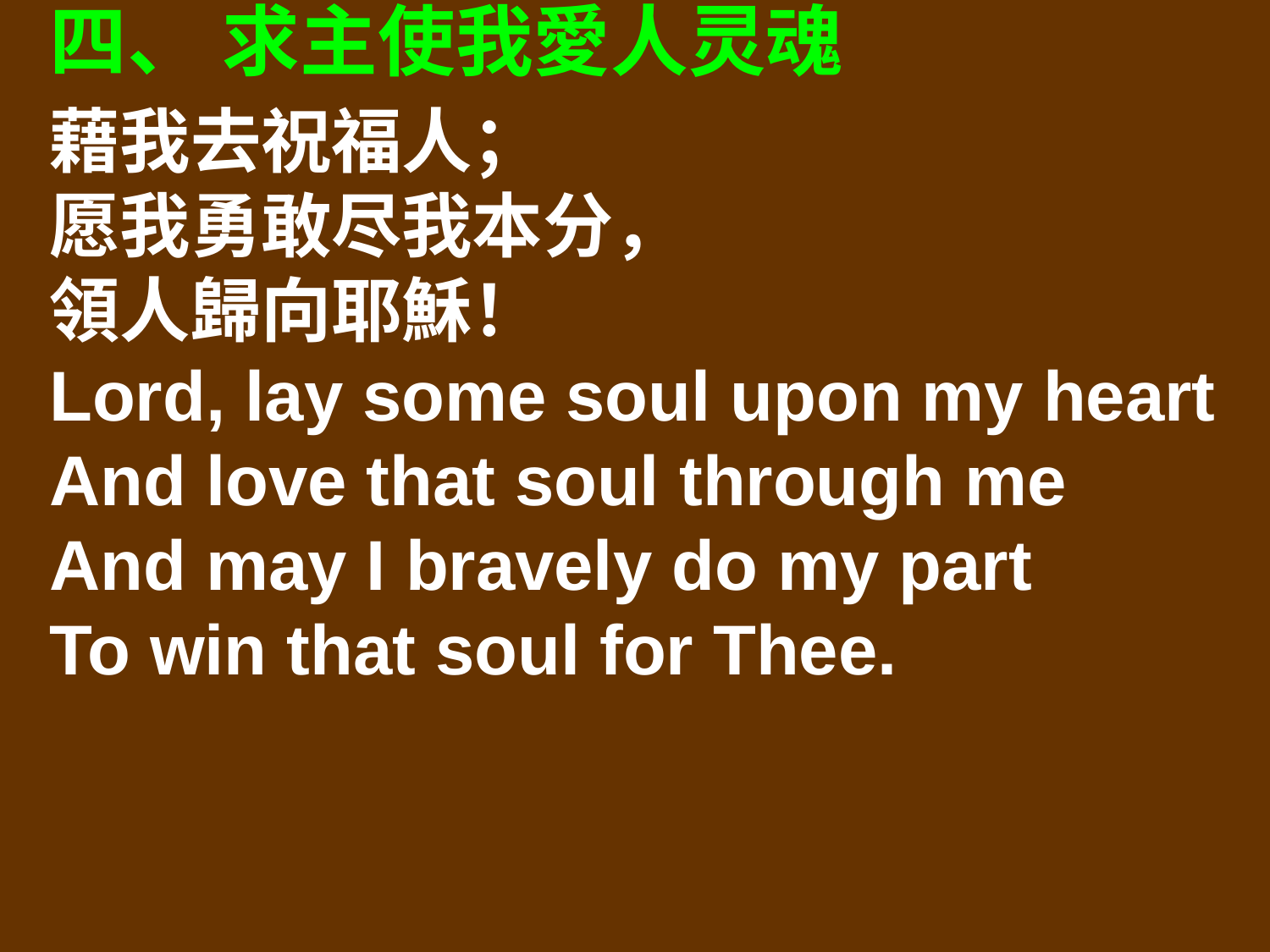

四、 求主使我愛人灵魂
藉我去祝福人；
愿我勇敢尽我本分，
領人歸向耶穌！
Lord, lay some soul upon my heart
And love that soul through me
And may I bravely do my part
To win that soul for Thee.